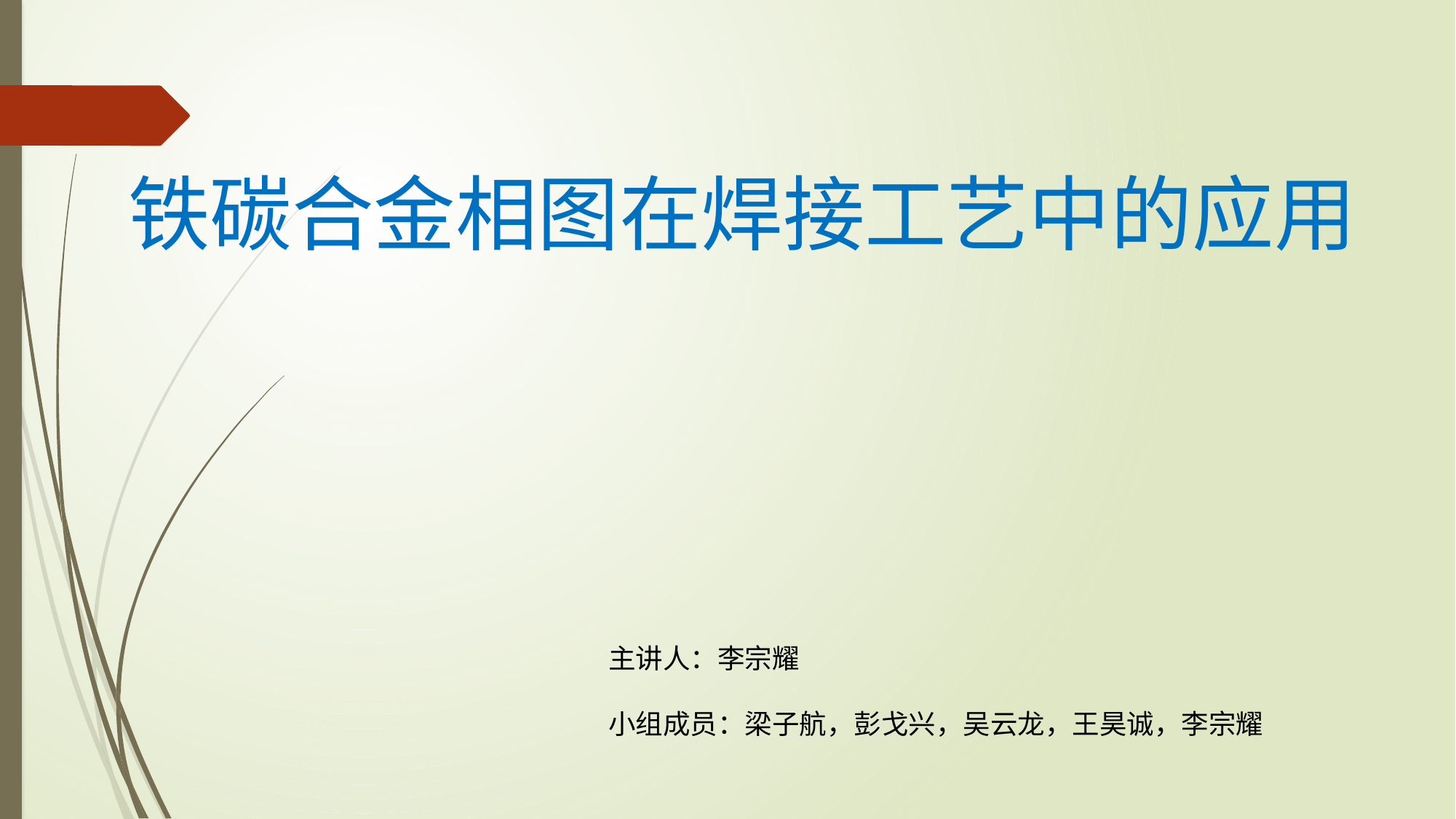

铁碳合金相图在焊接工艺中的应用
主讲人：李宗耀

小组成员：梁子航，彭戈兴，吴云龙，王昊诚，李宗耀